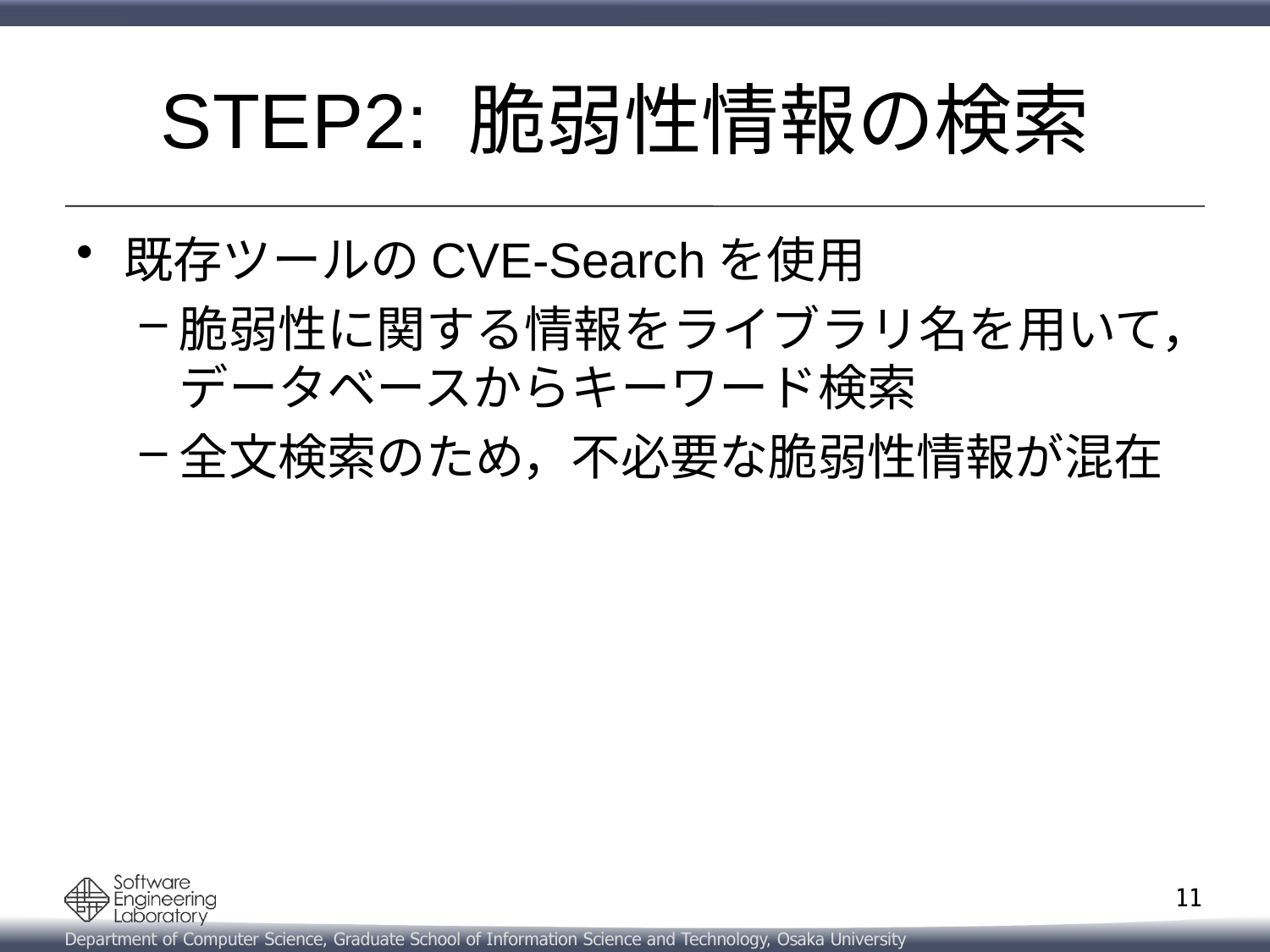

# STEP2: 脆弱性情報の検索
既存ツールのCVE-Searchを使用
脆弱性に関する情報をライブラリ名を用いて，データベースからキーワード検索
全文検索のため，不必要な脆弱性情報が混在

11